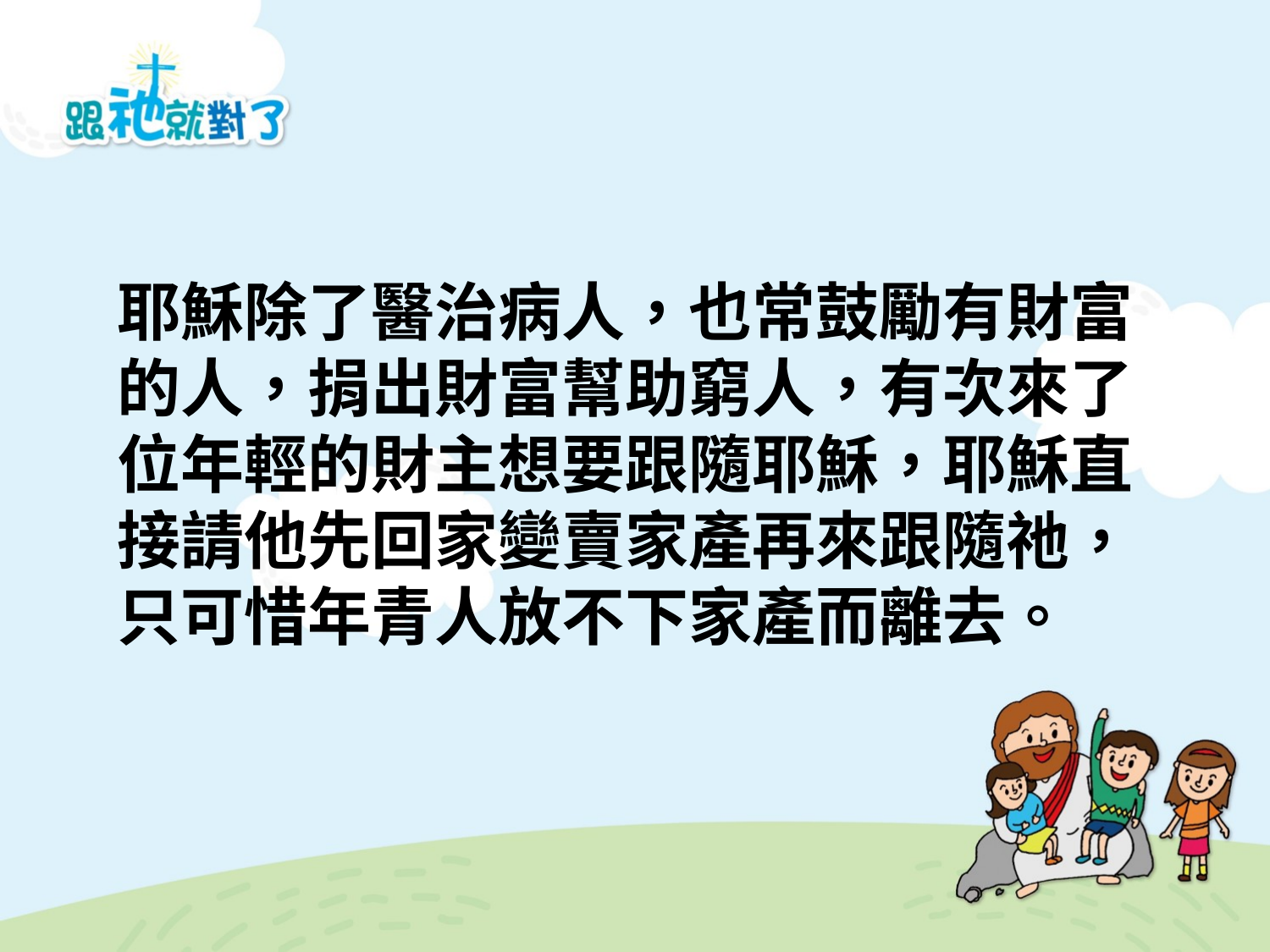

耶穌除了醫治病人，也常鼓勵有財富的人，捐出財富幫助窮人，有次來了位年輕的財主想要跟隨耶穌，耶穌直接請他先回家變賣家產再來跟隨祂，只可惜年青人放不下家產而離去。